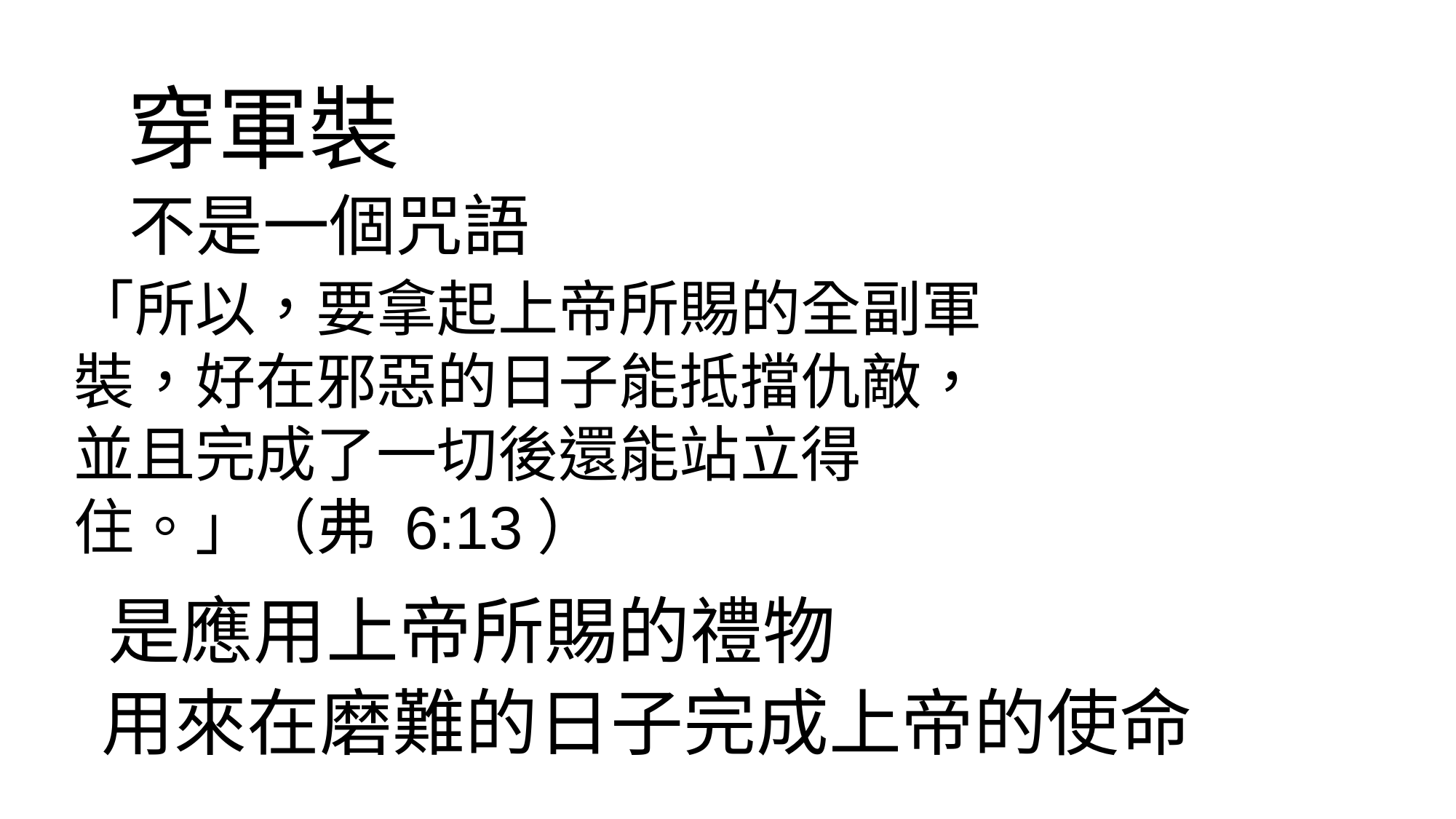

穿軍裝
不是一個咒語
「所以，要拿起上帝所賜的全副軍裝，好在邪惡的日子能抵擋仇敵，並且完成了一切後還能站立得住。」（弗 6:13）
是應用上帝所賜的禮物
用來在磨難的日子完成上帝的使命